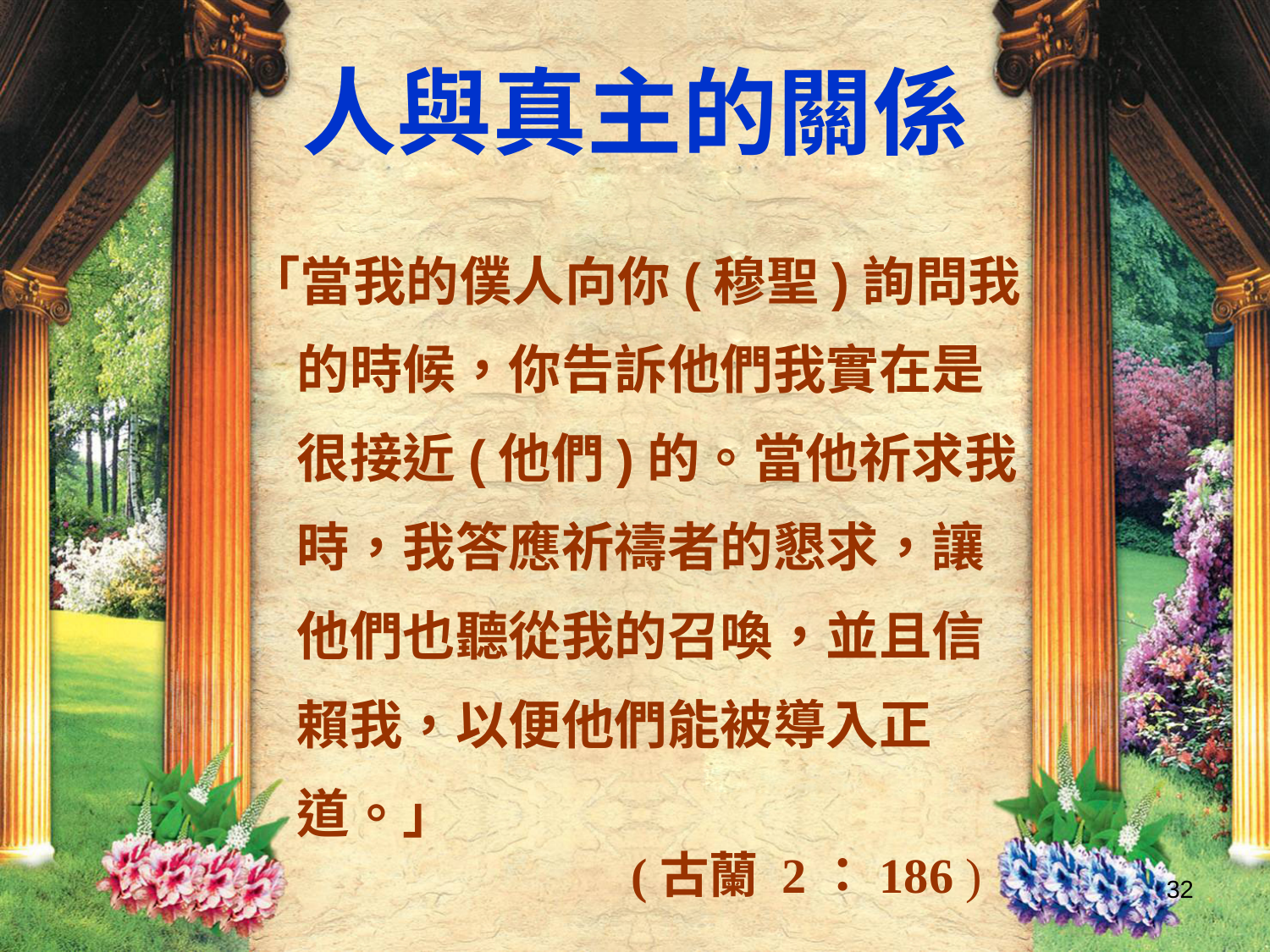

人與真主的關係
「當我的僕人向你(穆聖)詢問我的時候，你告訴他們我實在是很接近(他們)的。當他祈求我時，我答應祈禱者的懇求，讓他們也聽從我的召喚，並且信賴我，以便他們能被導入正道。」
(古蘭 2：186 )
32